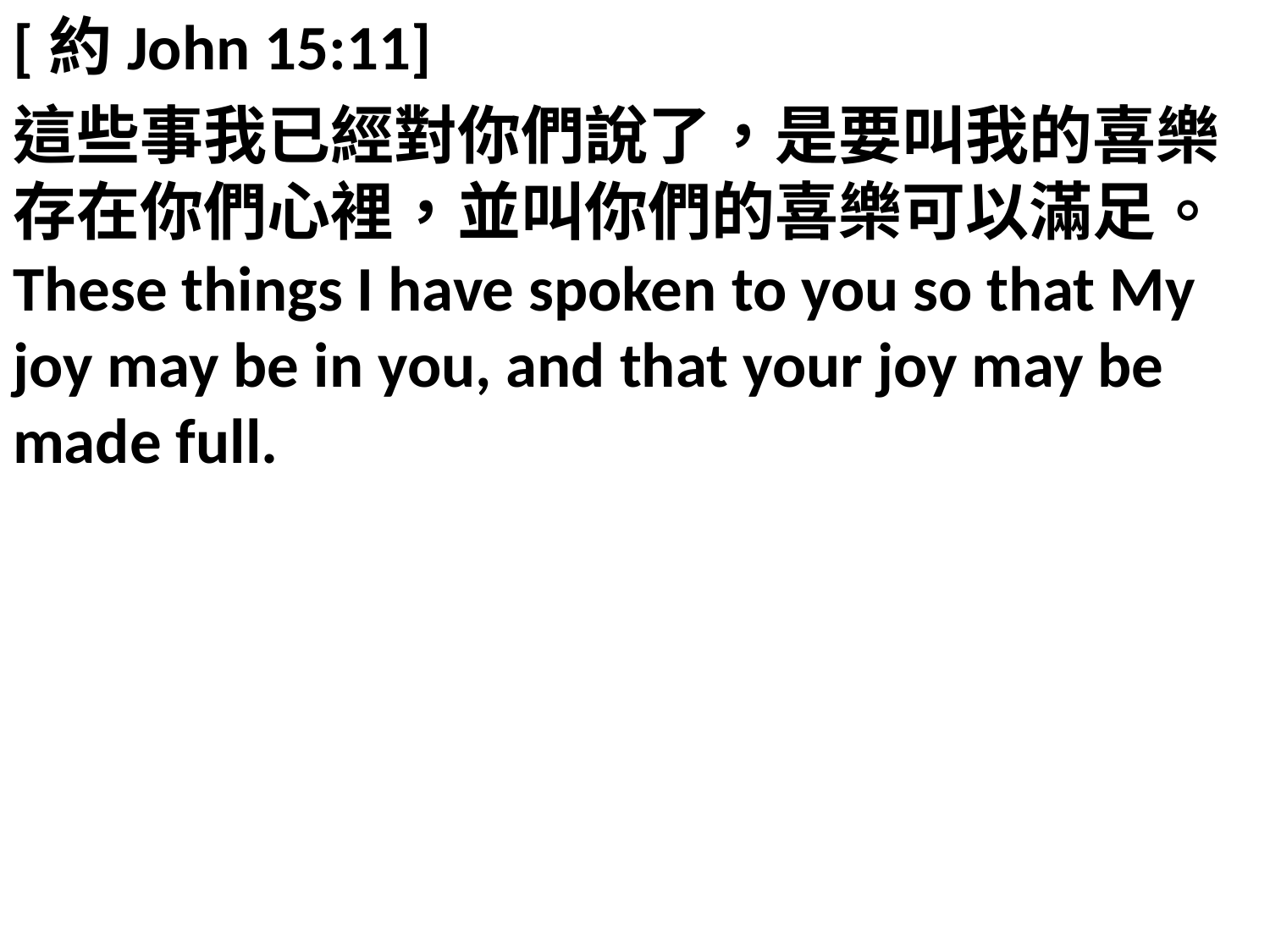

[約John 15:11]
這些事我已經對你們說了，是要叫我的喜樂存在你們心裡，並叫你們的喜樂可以滿足。These things I have spoken to you so that My joy may be in you, and that your joy may be made full.